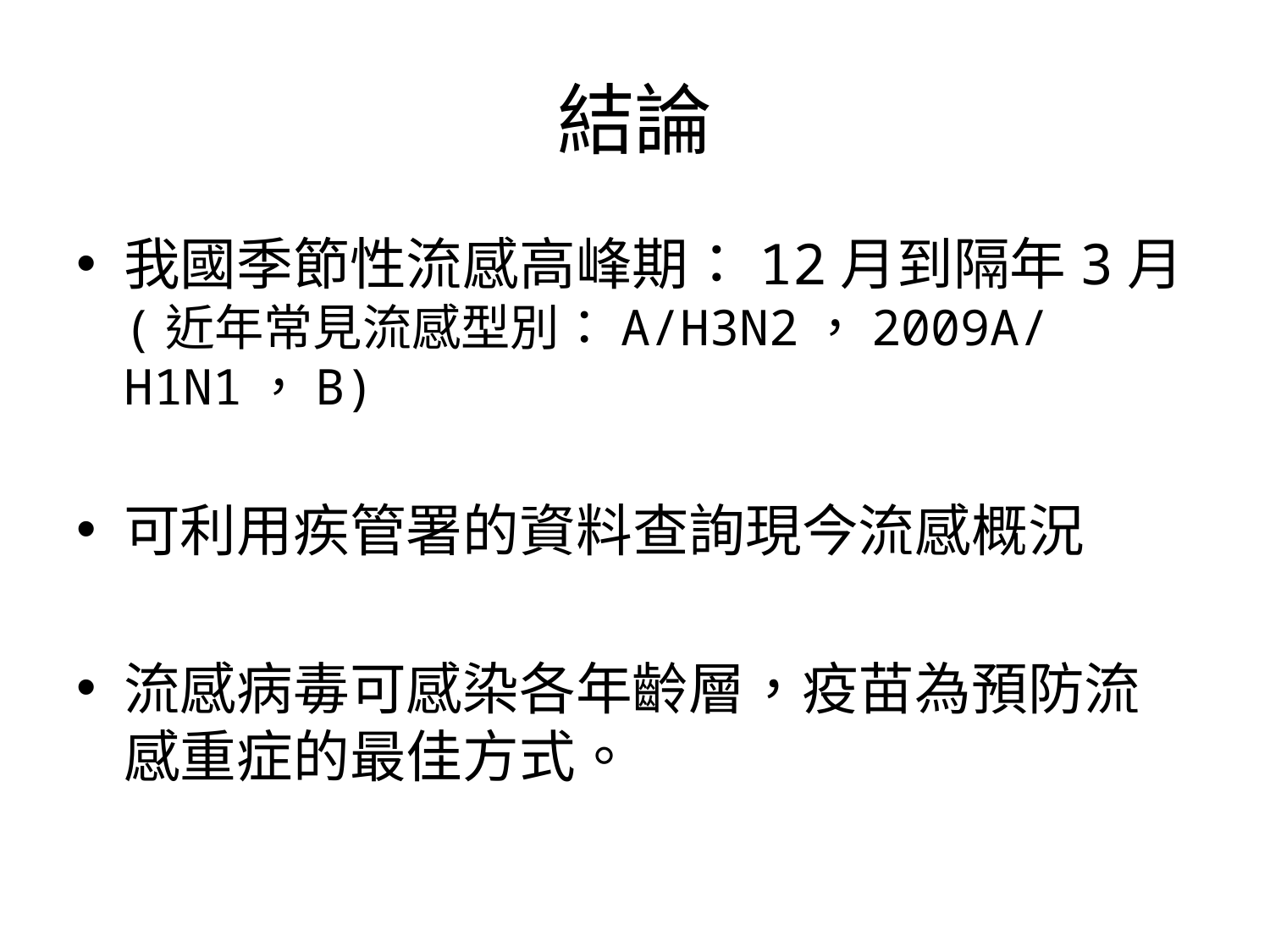

# 結論
我國季節性流感高峰期：12月到隔年3月(近年常見流感型別：A/H3N2，2009A/H1N1，B)

可利用疾管署的資料查詢現今流感概況

流感病毒可感染各年齡層，疫苗為預防流感重症的最佳方式。